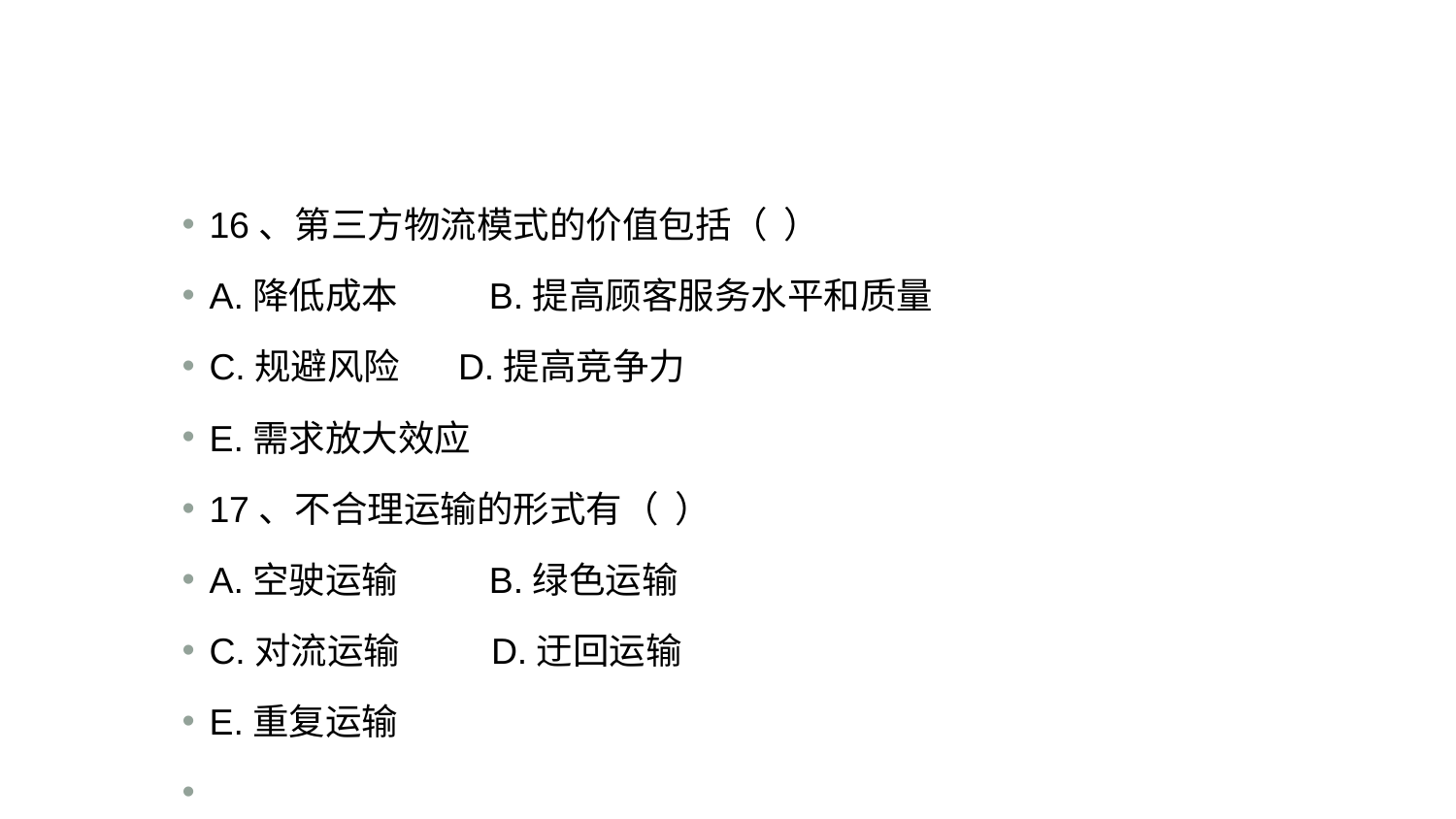

#
16、第三方物流模式的价值包括（  ）
A.降低成本          B.提高顾客服务水平和质量
C.规避风险      D.提高竞争力
E.需求放大效应
17、不合理运输的形式有（  ）
A.空驶运输          B.绿色运输
C.对流运输          D.迂回运输
E.重复运输